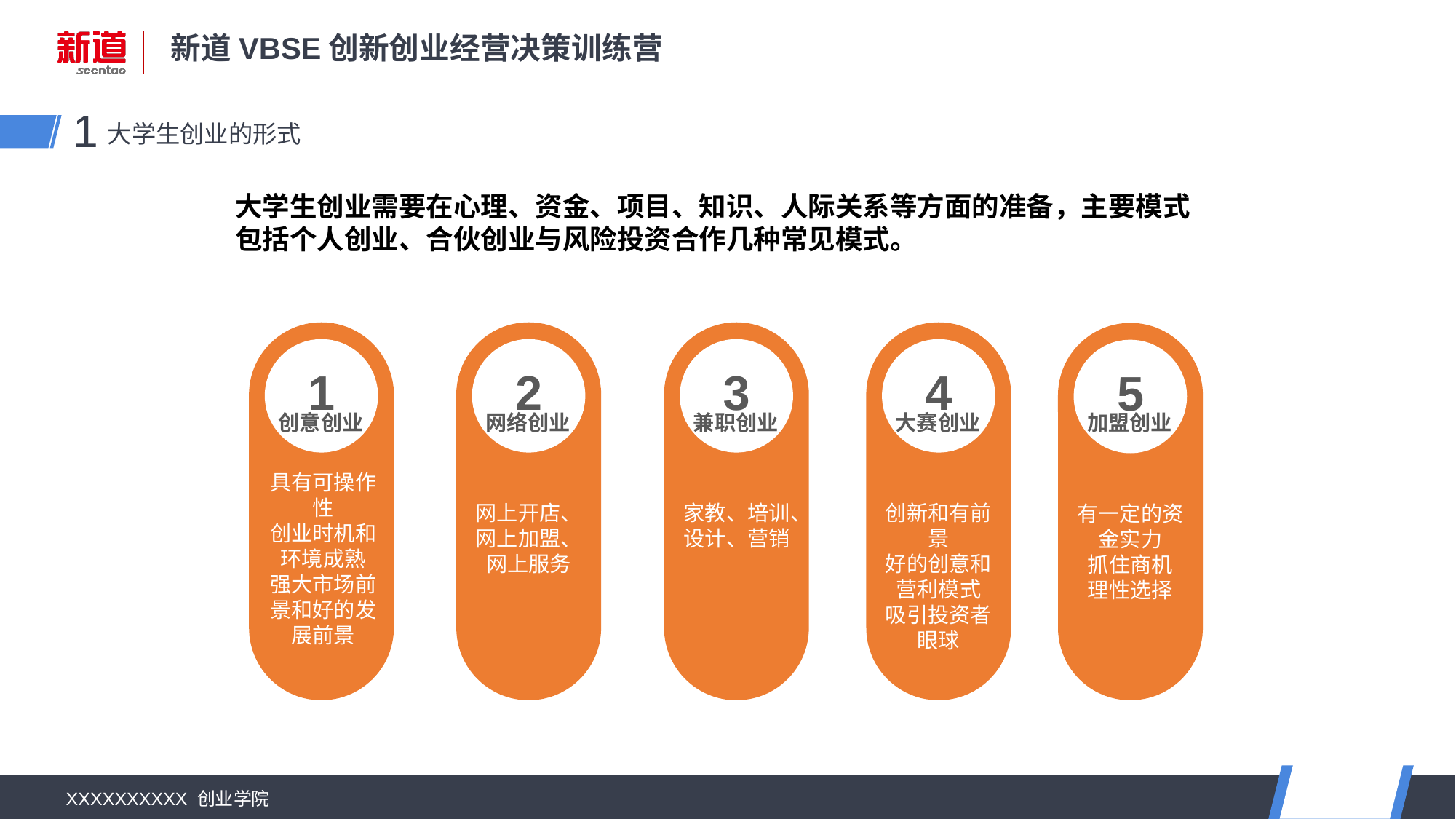

大学生创业的形式
1
大学生创业需要在心理、资金、项目、知识、人际关系等方面的准备，主要模式包括个人创业、合伙创业与风险投资合作几种常见模式。
1
2
3
4
5

创意创业
网络创业
兼职创业
大赛创业
加盟创业

具有可操作性
创业时机和环境成熟
强大市场前景和好的发展前景
网上开店、网上加盟、网上服务
家教、培训、设计、营销
创新和有前景
好的创意和营利模式
吸引投资者眼球
有一定的资金实力
抓住商机
理性选择
6